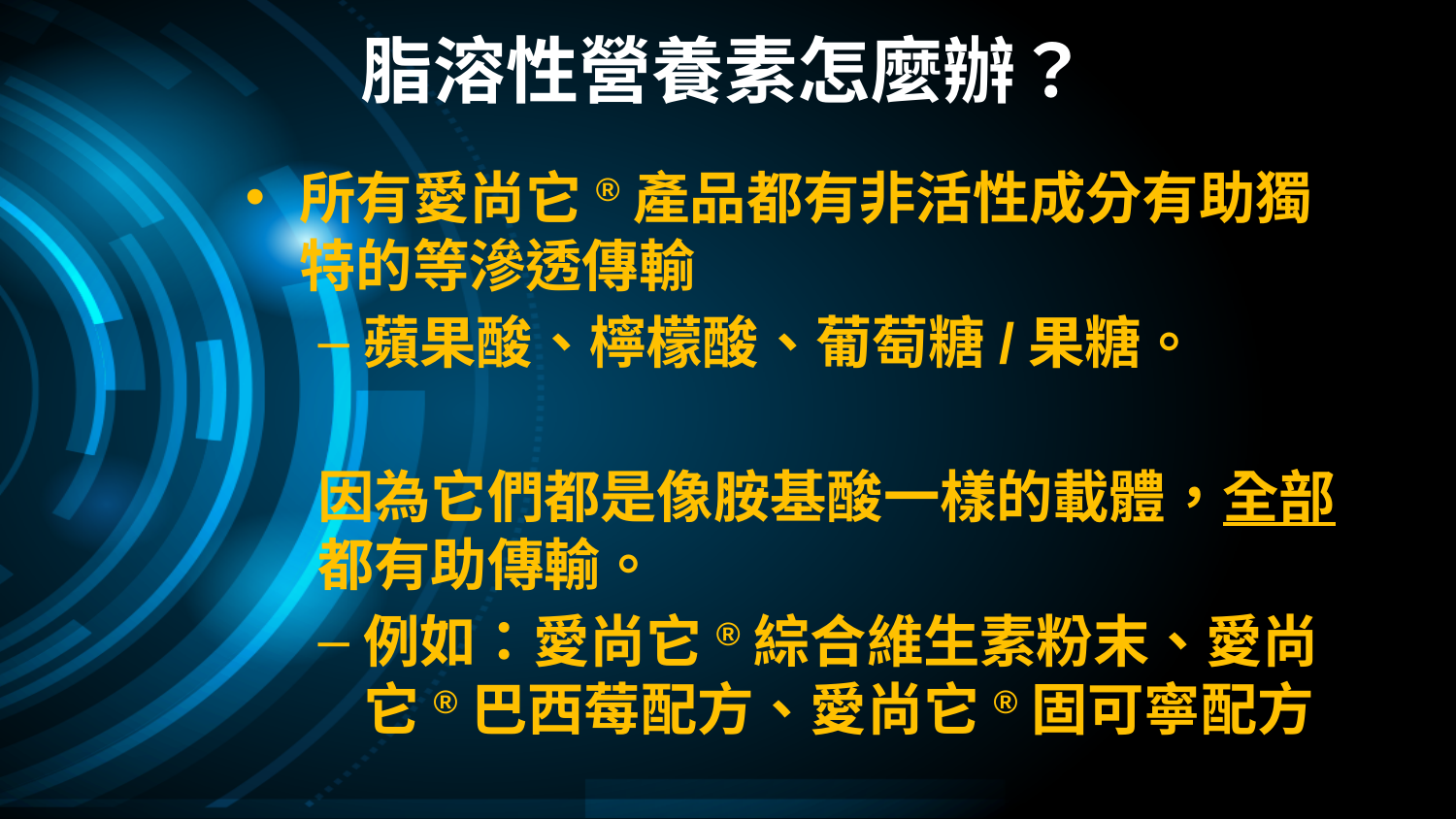

# 脂溶性營養素怎麼辦？
所有愛尚它®產品都有非活性成分有助獨特的等滲透傳輸
蘋果酸、檸檬酸、葡萄糖/果糖。

因為它們都是像胺基酸一樣的載體，全部都有助傳輸。
例如：愛尚它®綜合維生素粉末、愛尚它®巴西莓配方、愛尚它®固可寧配方